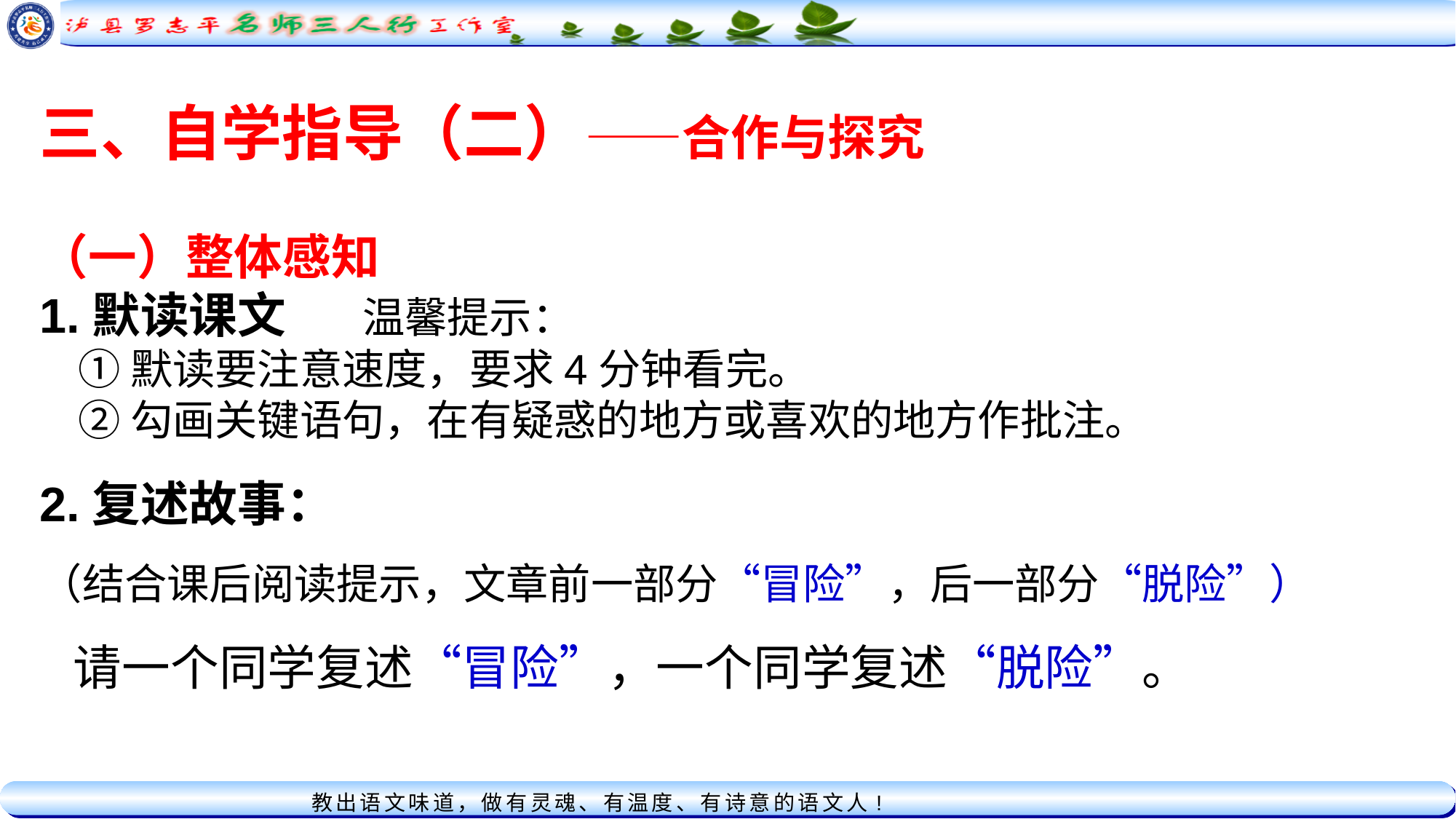

三、自学指导（二）——合作与探究

（一）整体感知
1.默读课文       温馨提示：
    ①默读要注意速度，要求4分钟看完。
    ②勾画关键语句，在有疑惑的地方或喜欢的地方作批注。
2.复述故事：
（结合课后阅读提示，文章前一部分“冒险”，后一部分“脱险”）
  请一个同学复述“冒险”，一个同学复述“脱险”。